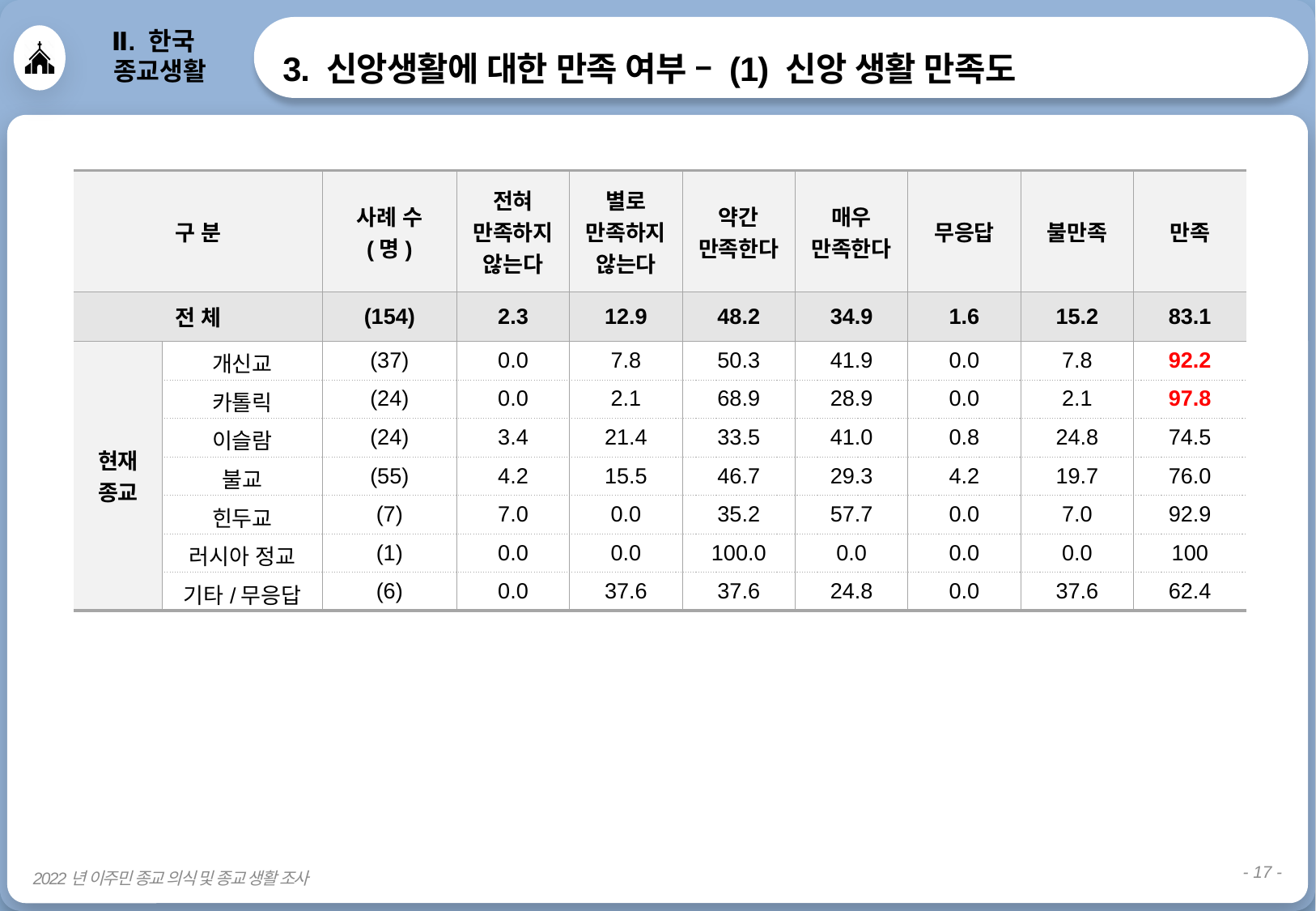

3. 신앙생활에 대한 만족 여부 – (1) 신앙 생활 만족도
Ⅱ. 한국
 종교생활
| 구 분 |  | 사례 수 (명) | 전혀 만족하지 않는다 | 별로 만족하지 않는다 | 약간 만족한다 | 매우 만족한다 | 무응답 | 불만족 | 만족 |
| --- | --- | --- | --- | --- | --- | --- | --- | --- | --- |
| 전 체 |  | (154) | 2.3 | 12.9 | 48.2 | 34.9 | 1.6 | 15.2 | 83.1 |
| 현재 종교 | 개신교 | (37) | 0.0 | 7.8 | 50.3 | 41.9 | 0.0 | 7.8 | 92.2 |
|  | 카톨릭 | (24) | 0.0 | 2.1 | 68.9 | 28.9 | 0.0 | 2.1 | 97.8 |
|  | 이슬람 | (24) | 3.4 | 21.4 | 33.5 | 41.0 | 0.8 | 24.8 | 74.5 |
|  | 불교 | (55) | 4.2 | 15.5 | 46.7 | 29.3 | 4.2 | 19.7 | 76.0 |
|  | 힌두교 | (7) | 7.0 | 0.0 | 35.2 | 57.7 | 0.0 | 7.0 | 92.9 |
|  | 러시아 정교 | (1) | 0.0 | 0.0 | 100.0 | 0.0 | 0.0 | 0.0 | 100 |
|  | 기타/무응답 | (6) | 0.0 | 37.6 | 37.6 | 24.8 | 0.0 | 37.6 | 62.4 |